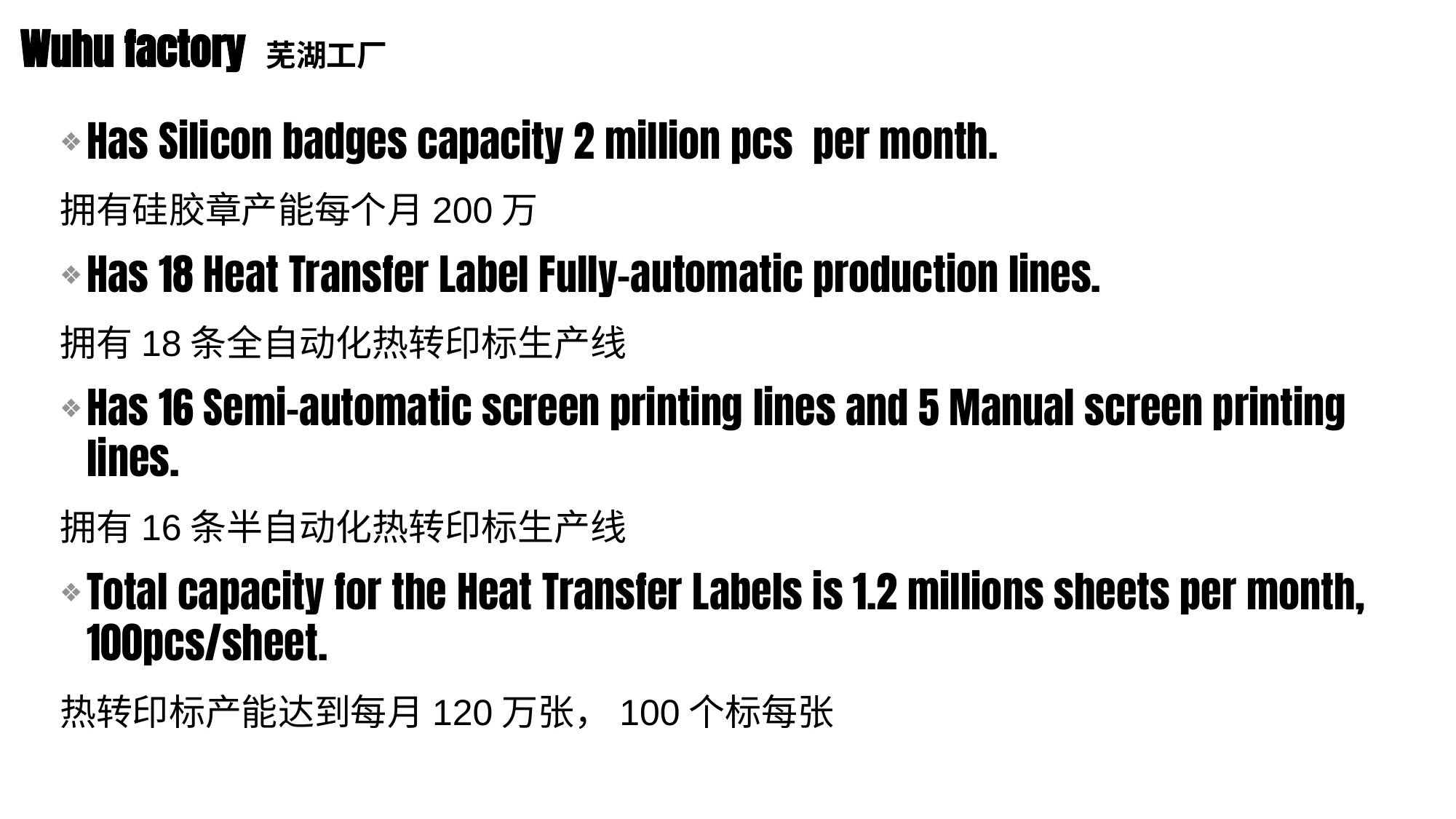

Wuhu factory 芜湖工厂
Has Silicon badges capacity 2 million pcs  per month.
拥有硅胶章产能每个月200万
Has 18 Heat Transfer Label Fully-automatic production lines.
拥有18条全自动化热转印标生产线
Has 16 Semi-automatic screen printing lines and 5 Manual screen printing lines.
拥有16条半自动化热转印标生产线
Total capacity for the Heat Transfer Labels is 1.2 millions sheets per month, 100pcs/sheet.
热转印标产能达到每月120万张，100个标每张